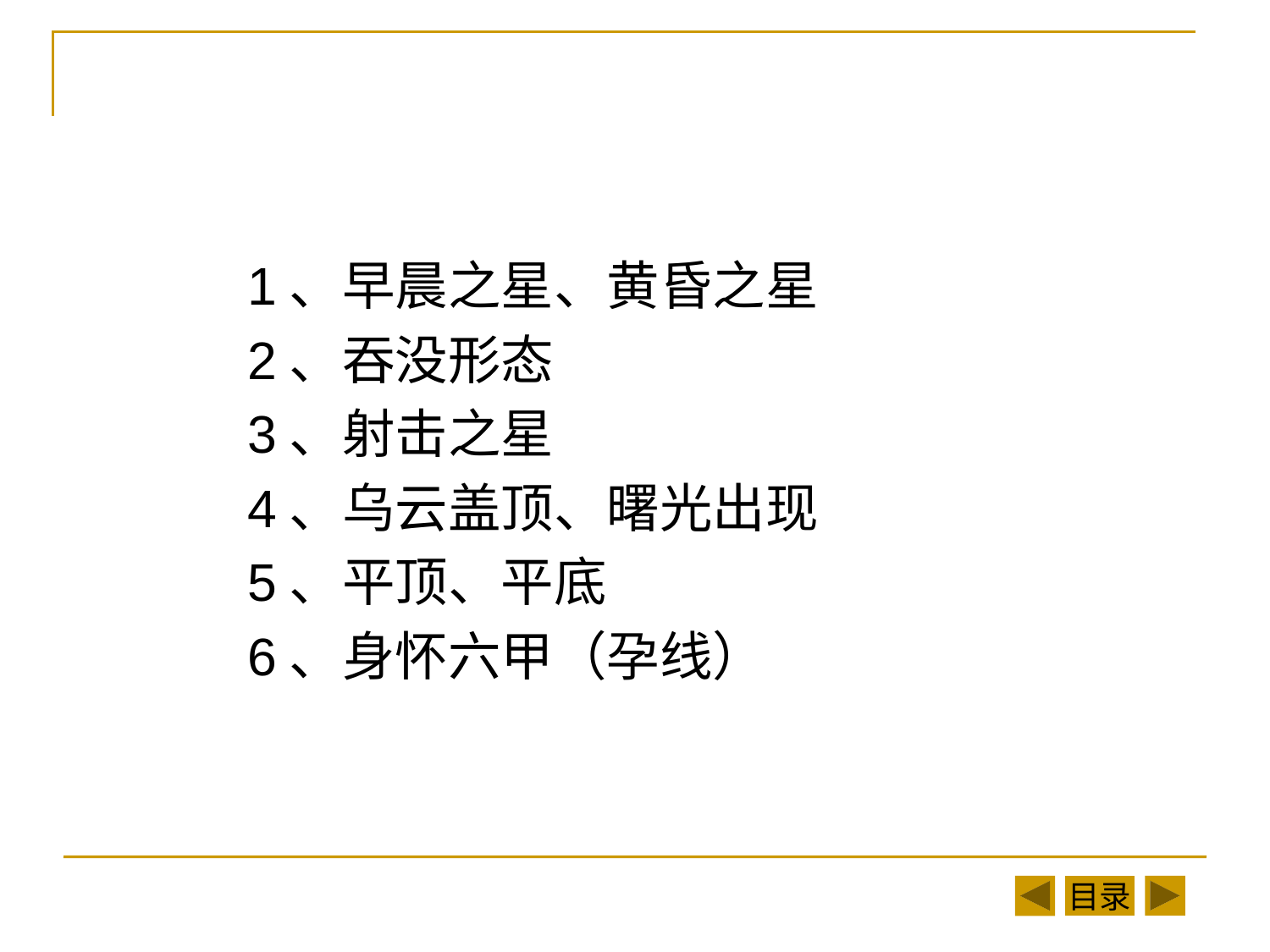

1、早晨之星、黄昏之星
2、吞没形态
3、射击之星
4、乌云盖顶、曙光出现
5、平顶、平底
6、身怀六甲（孕线）